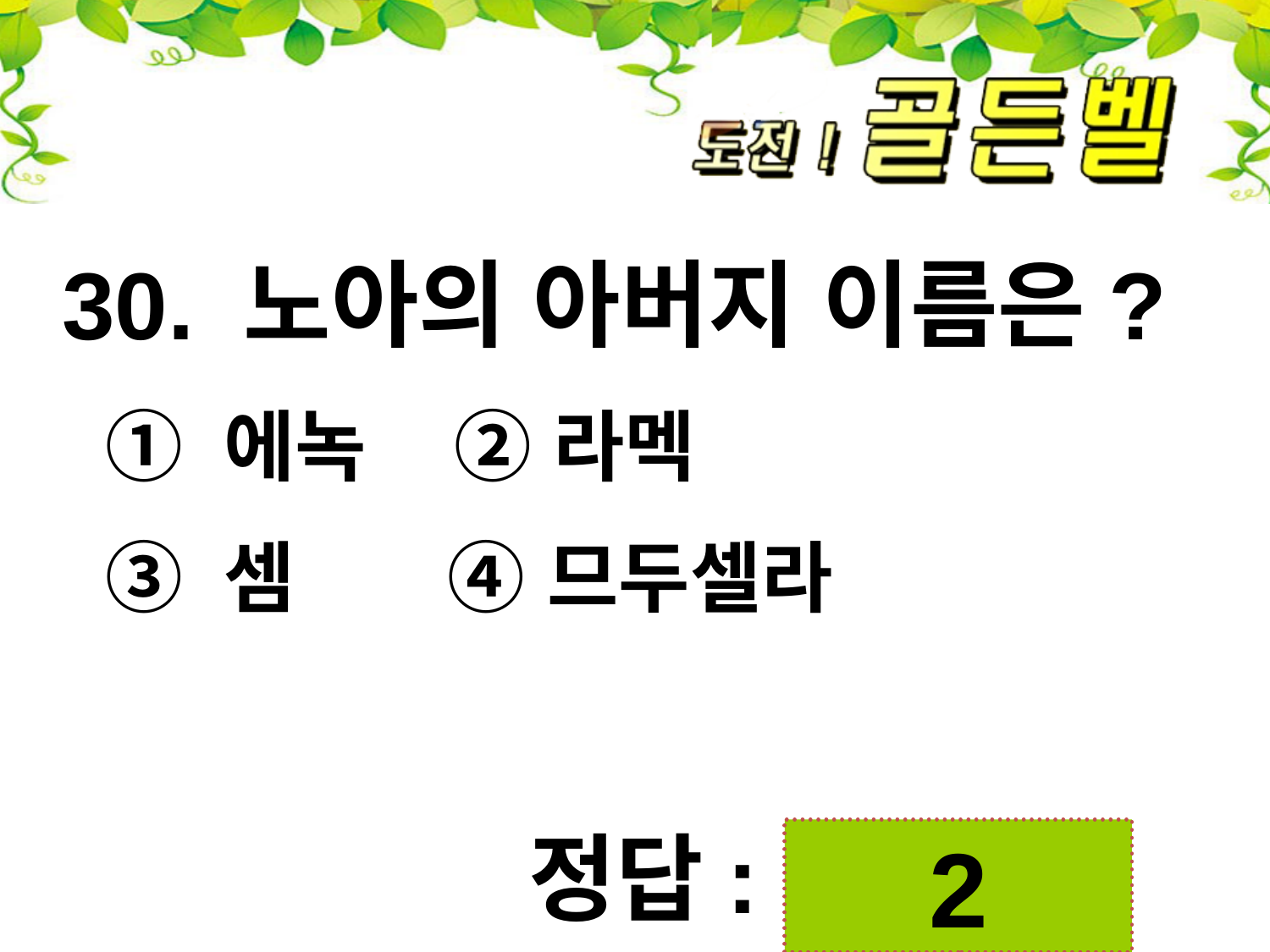

30. 노아의 아버지 이름은?
  ① 에녹    ② 라멕
  ③ 셈       ④ 므두셀라
첨성대
정답:
2